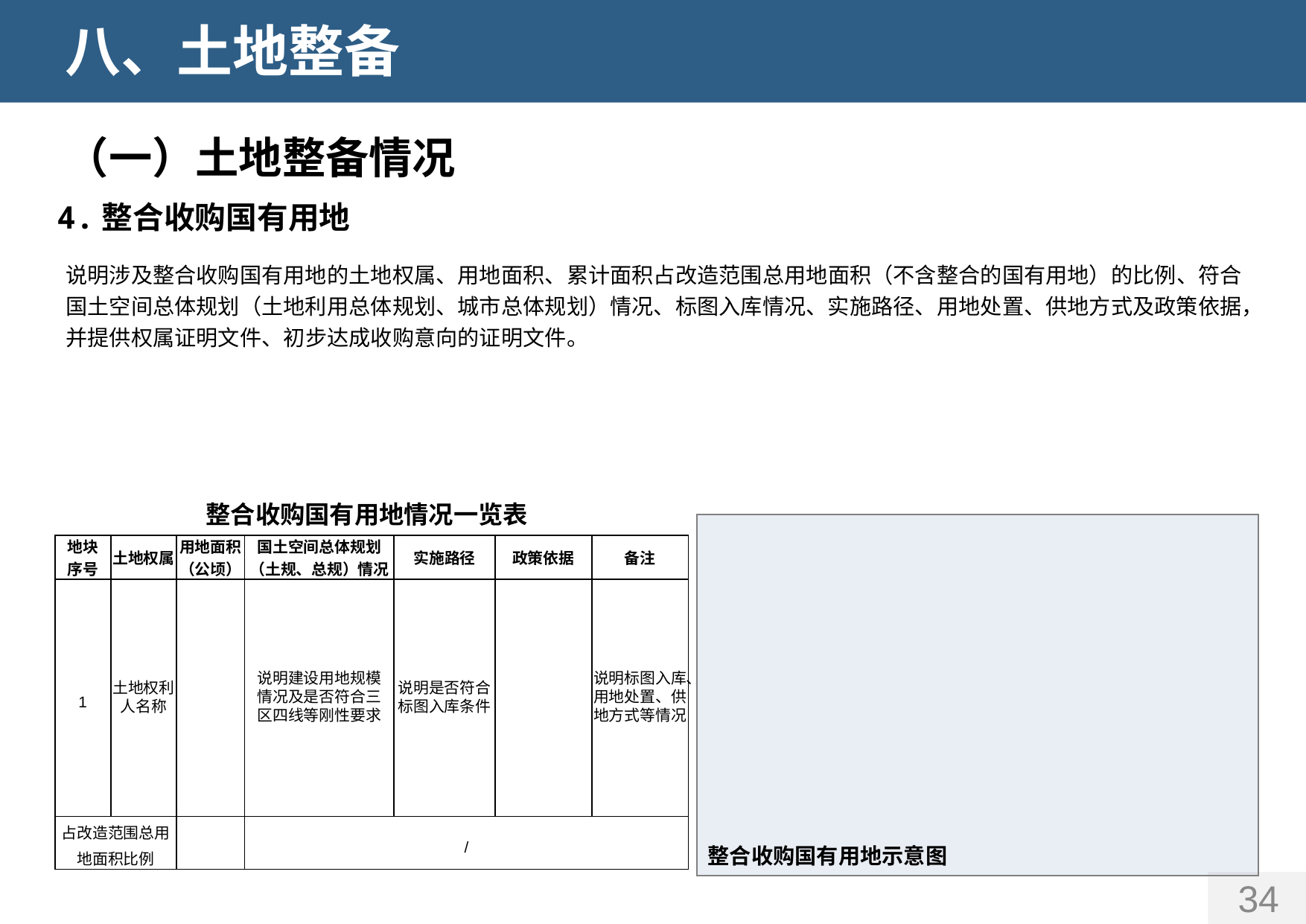

八、土地整备
（一）土地整备情况
4.整合收购国有用地
说明涉及整合收购国有用地的土地权属、用地面积、累计面积占改造范围总用地面积（不含整合的国有用地）的比例、符合国土空间总体规划（土地利用总体规划、城市总体规划）情况、标图入库情况、实施路径、用地处置、供地方式及政策依据，并提供权属证明文件、初步达成收购意向的证明文件。
整合收购国有用地情况一览表

| 地块 序号 | 土地权属 | 用地面积 （公顷） | 国土空间总体规划（土规、总规）情况 | 实施路径 | 政策依据 | 备注 |
| --- | --- | --- | --- | --- | --- | --- |
| 1 | 土地权利人名称 |  | 说明建设用地规模情况及是否符合三区四线等刚性要求 | 说明是否符合标图入库条件 |  | 说明标图入库、用地处置、供地方式等情况 |
| 占改造范围总用地面积比例 |  |  | / |  |  |  |
整合收购国有用地示意图
34